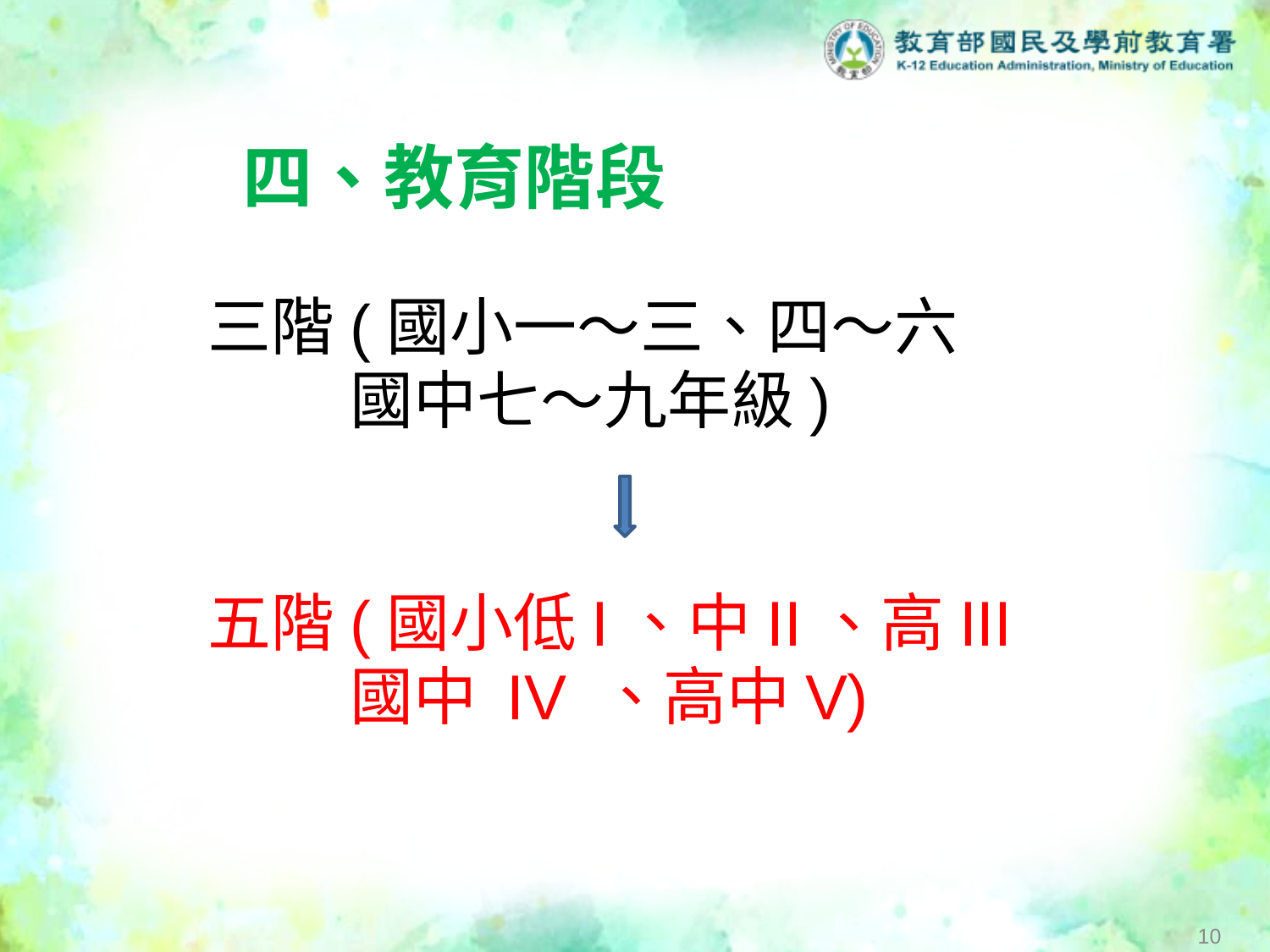

# 四、教育階段
三階(國小一～三、四～六
         國中七～九年級)

五階(國小低I、中II、高III
         國中 IV 、高中V)

10